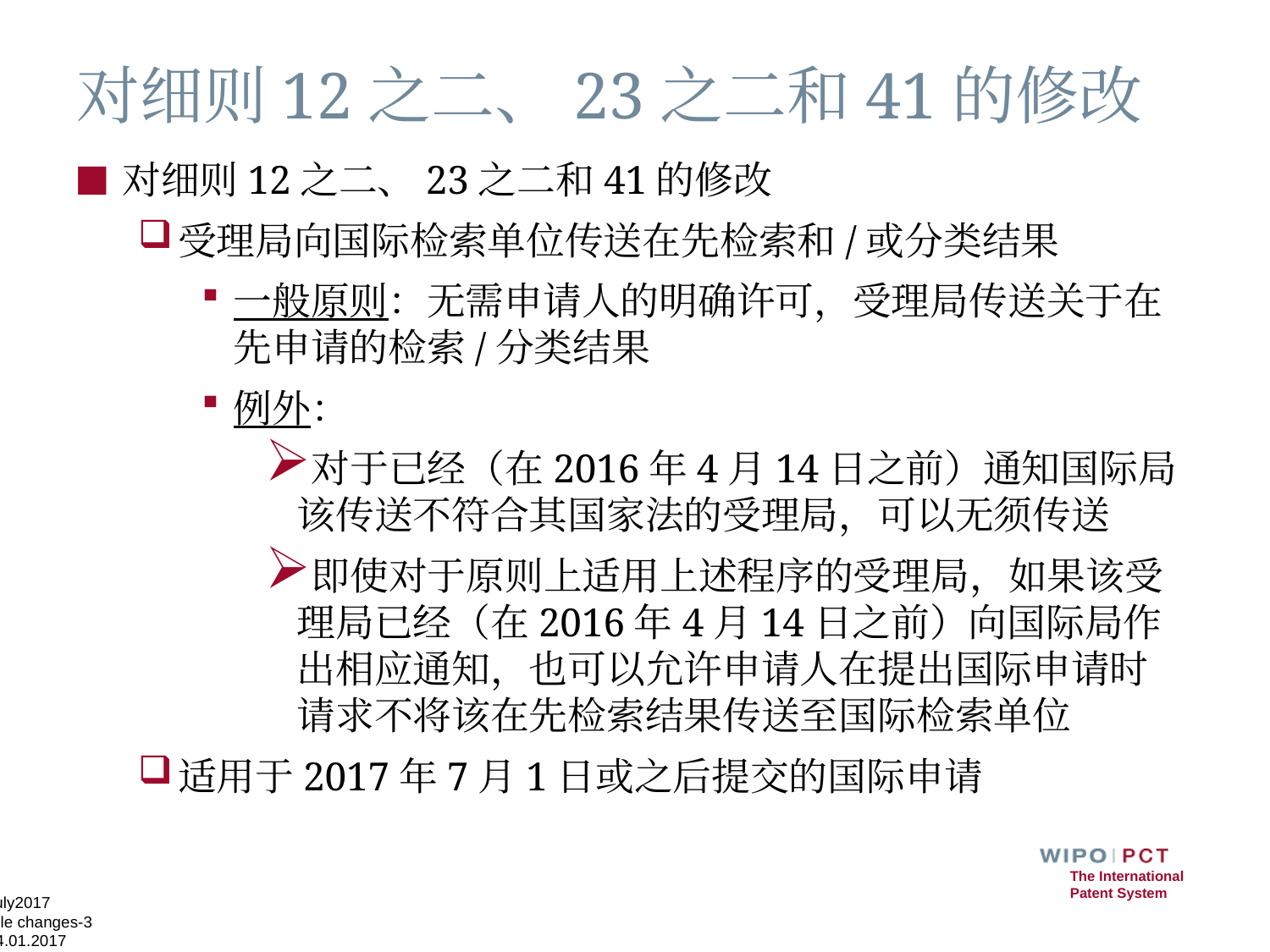

# 对细则12之二、23之二和41的修改
对细则12之二、23之二和41的修改
受理局向国际检索单位传送在先检索和/或分类结果
一般原则：无需申请人的明确许可，受理局传送关于在先申请的检索/分类结果
例外：
对于已经（在2016年4月14日之前）通知国际局该传送不符合其国家法的受理局，可以无须传送
即使对于原则上适用上述程序的受理局，如果该受理局已经（在2016年4月14日之前）向国际局作出相应通知，也可以允许申请人在提出国际申请时请求不将该在先检索结果传送至国际检索单位
适用于2017年7月1日或之后提交的国际申请